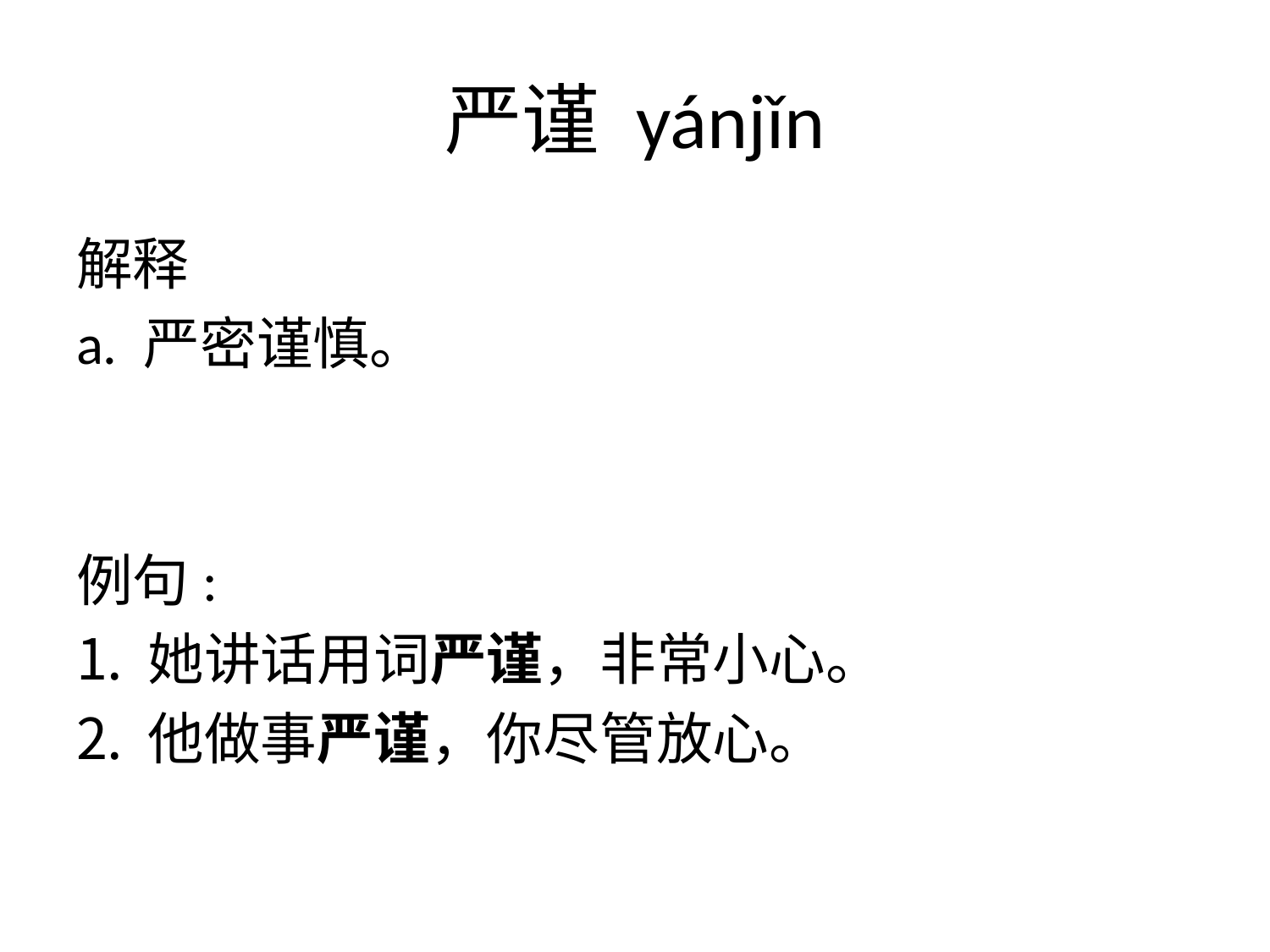

# 严谨 yánjǐn
解释
a. 严密谨慎。

例句:
她讲话用词严谨，非常小心。
他做事严谨，你尽管放心。